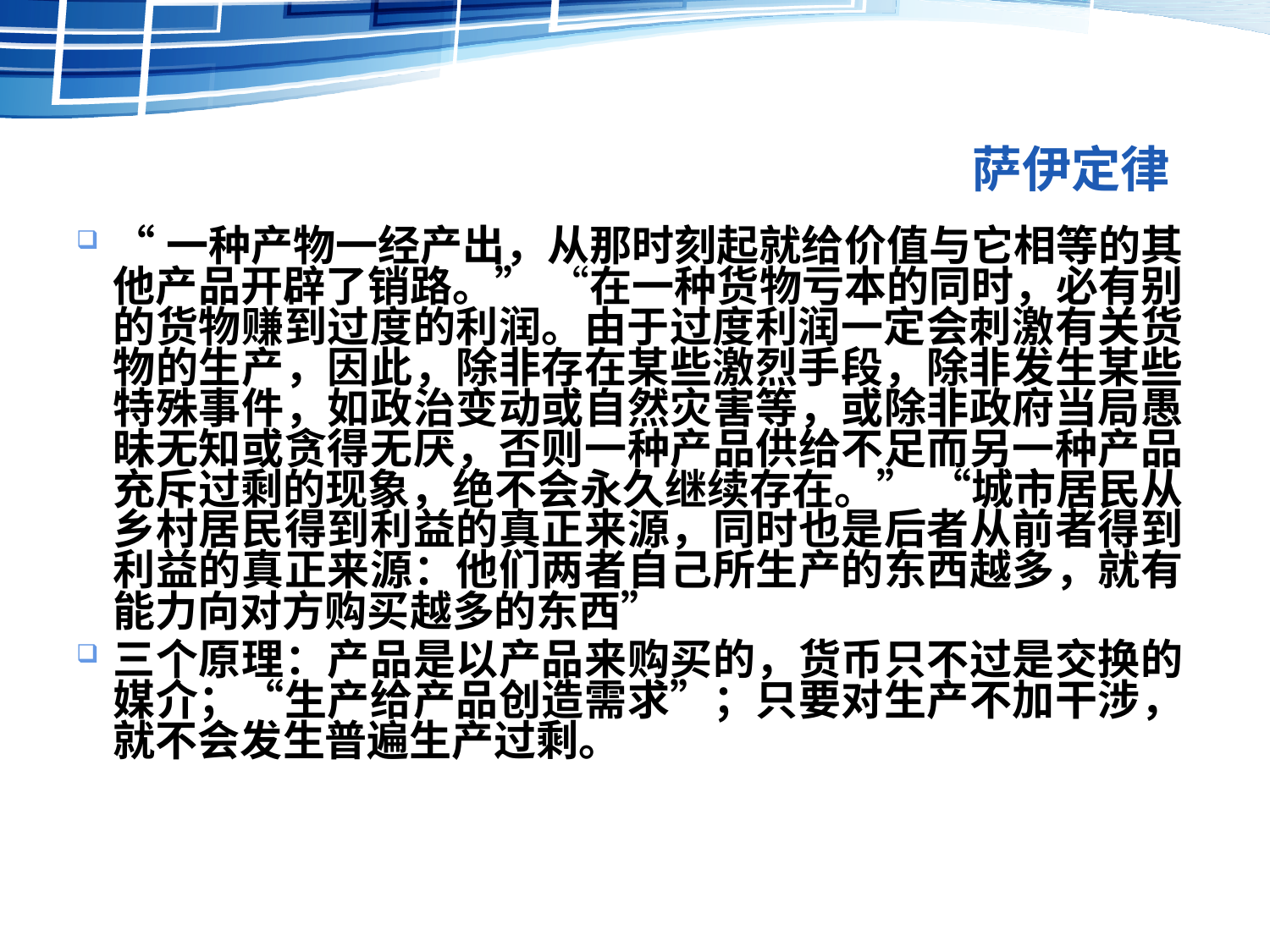

# 萨伊定律
“一种产物一经产出，从那时刻起就给价值与它相等的其他产品开辟了销路。” “在一种货物亏本的同时，必有别的货物赚到过度的利润。由于过度利润一定会刺激有关货物的生产，因此，除非存在某些激烈手段，除非发生某些特殊事件，如政治变动或自然灾害等，或除非政府当局愚昧无知或贪得无厌，否则一种产品供给不足而另一种产品充斥过剩的现象，绝不会永久继续存在。” “城市居民从乡村居民得到利益的真正来源，同时也是后者从前者得到利益的真正来源：他们两者自己所生产的东西越多，就有能力向对方购买越多的东西”
三个原理：产品是以产品来购买的，货币只不过是交换的媒介；“生产给产品创造需求”；只要对生产不加干涉，就不会发生普遍生产过剩。